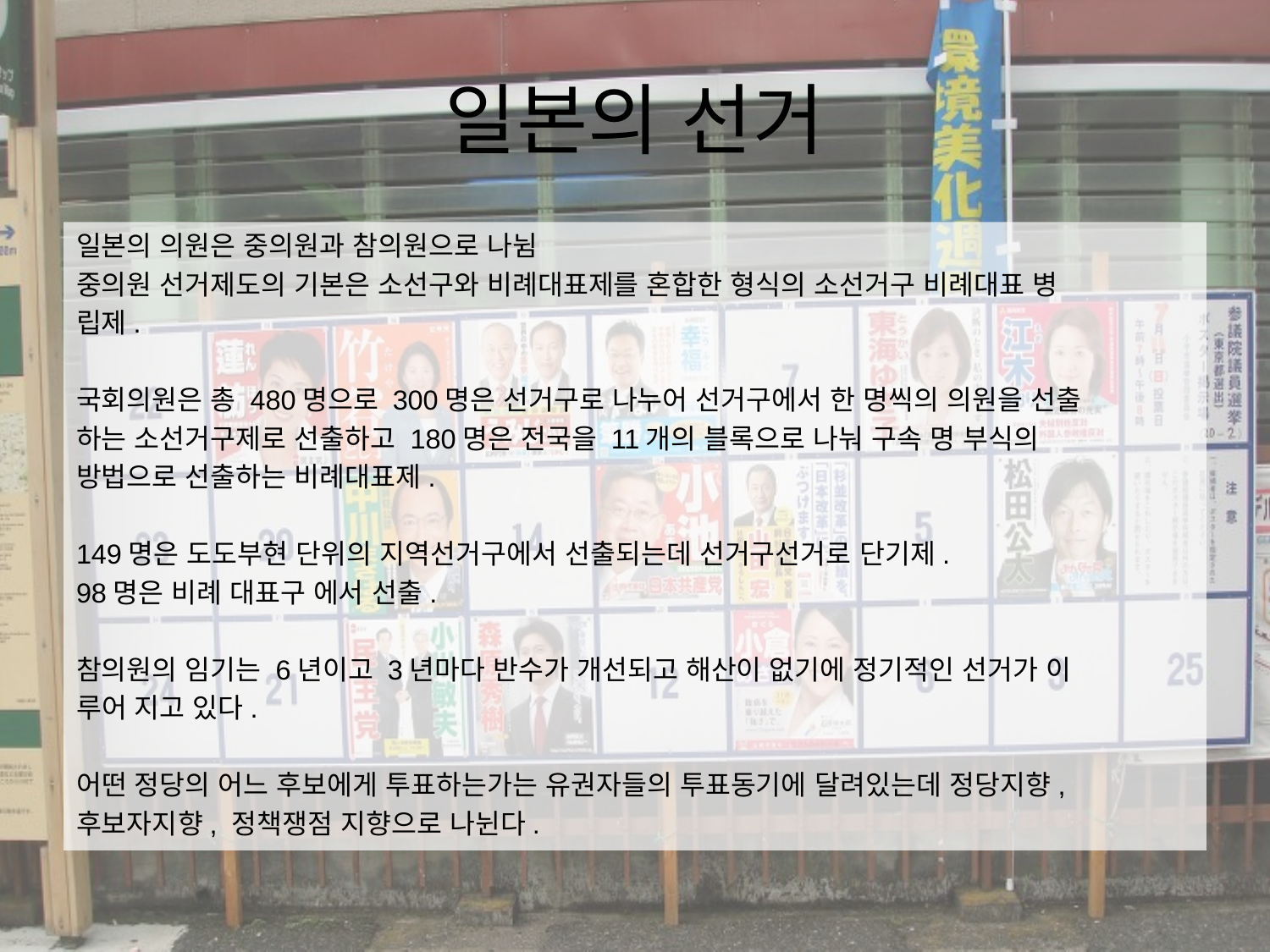

# 일본의 선거
일본의 의원은 중의원과 참의원으로 나뉨
중의원 선거제도의 기본은 소선구와 비례대표제를 혼합한 형식의 소선거구 비례대표 병
립제.

국회의원은 총 480명으로 300명은 선거구로 나누어 선거구에서 한 명씩의 의원을 선출
하는 소선거구제로 선출하고 180명은 전국을 11개의 블록으로 나눠 구속 명 부식의
방법으로 선출하는 비례대표제.

149명은 도도부현 단위의 지역선거구에서 선출되는데 선거구선거로 단기제.
98명은 비례 대표구 에서 선출.

참의원의 임기는 6년이고 3년마다 반수가 개선되고 해산이 없기에 정기적인 선거가 이
루어 지고 있다.

어떤 정당의 어느 후보에게 투표하는가는 유권자들의 투표동기에 달려있는데 정당지향,
후보자지향, 정책쟁점 지향으로 나뉜다.